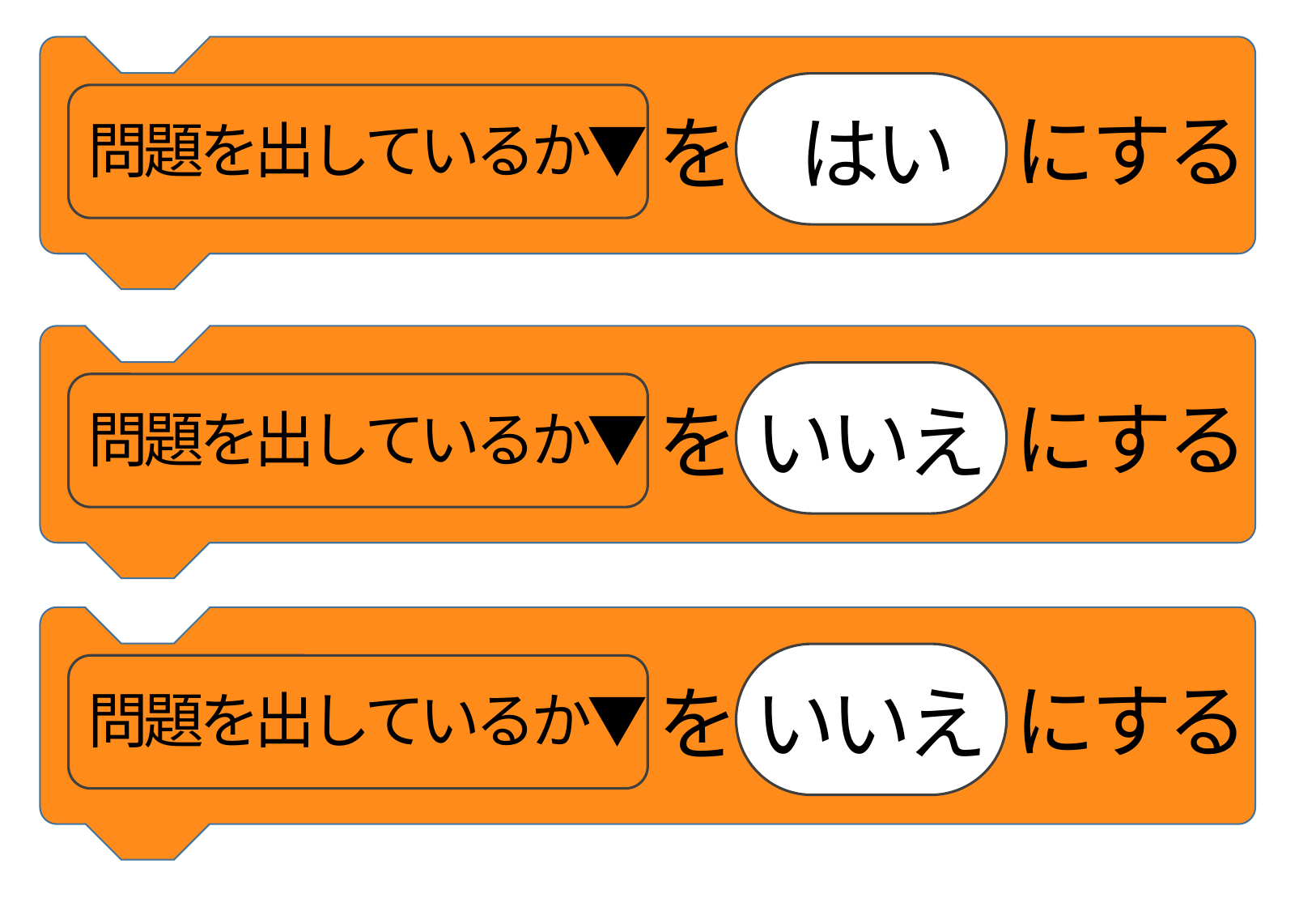

問題を出しているか▼
にする
を
はい

問題を出しているか▼
にする
を
いいえ

問題を出しているか▼
にする
を
いいえ